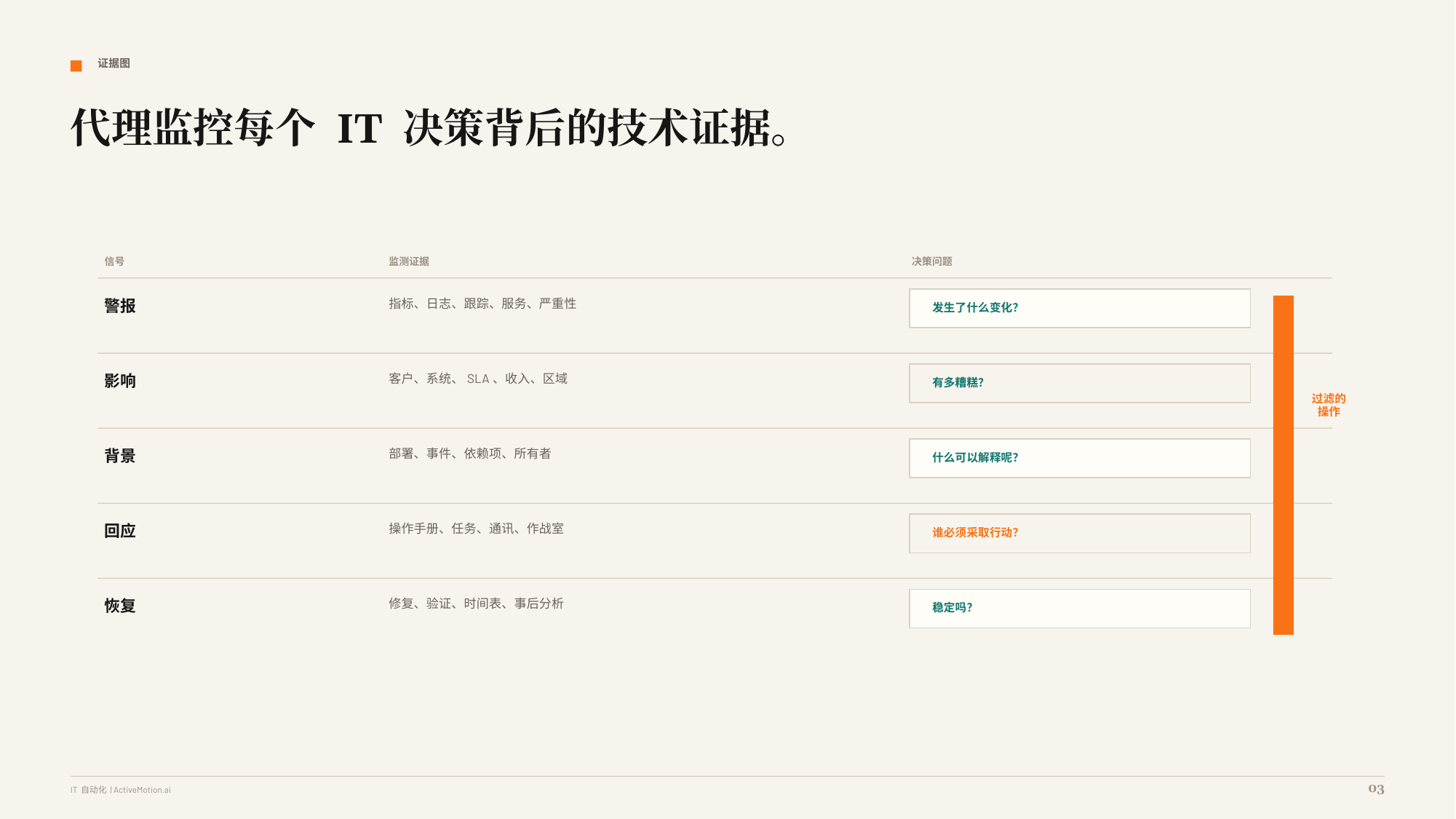

证据图

代理监控每个 IT 决策背后的技术证据。
信号
监测证据
决策问题

警报
指标、日志、跟踪、服务、严重性

发生了什么变化？

影响
客户、系统、SLA、收入、区域
有多糟糕？
过滤的操作

背景
部署、事件、依赖项、所有者
什么可以解释呢？

回应
操作手册、任务、通讯、作战室
谁必须采取行动？

恢复
修复、验证、时间表、事后分析
稳定吗？

03
IT 自动化 | ActiveMotion.ai